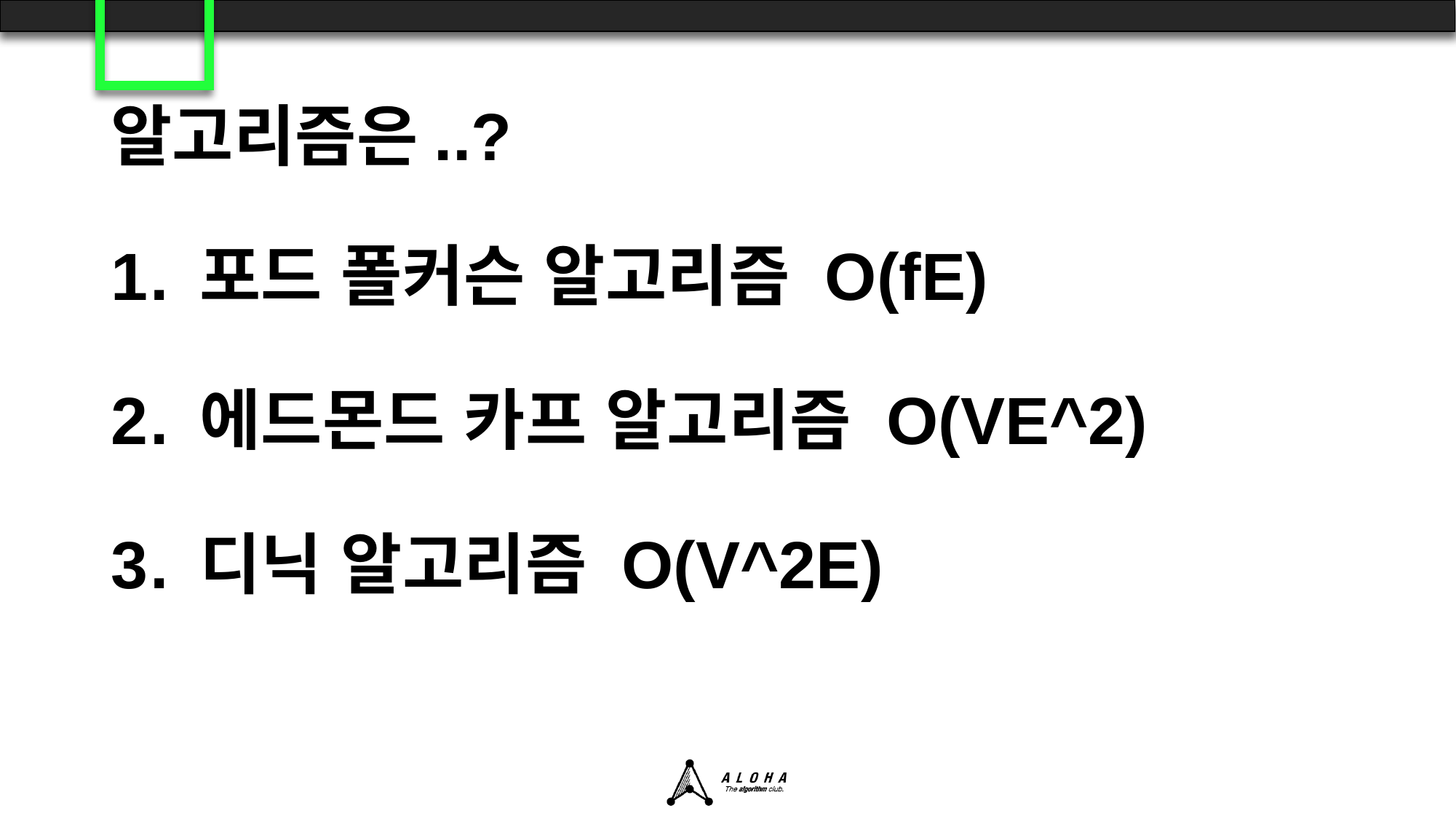

# 알고리즘은..?
포드 폴커슨 알고리즘 O(fE)

에드몬드 카프 알고리즘 O(VE^2)

디닉 알고리즘 O(V^2E)